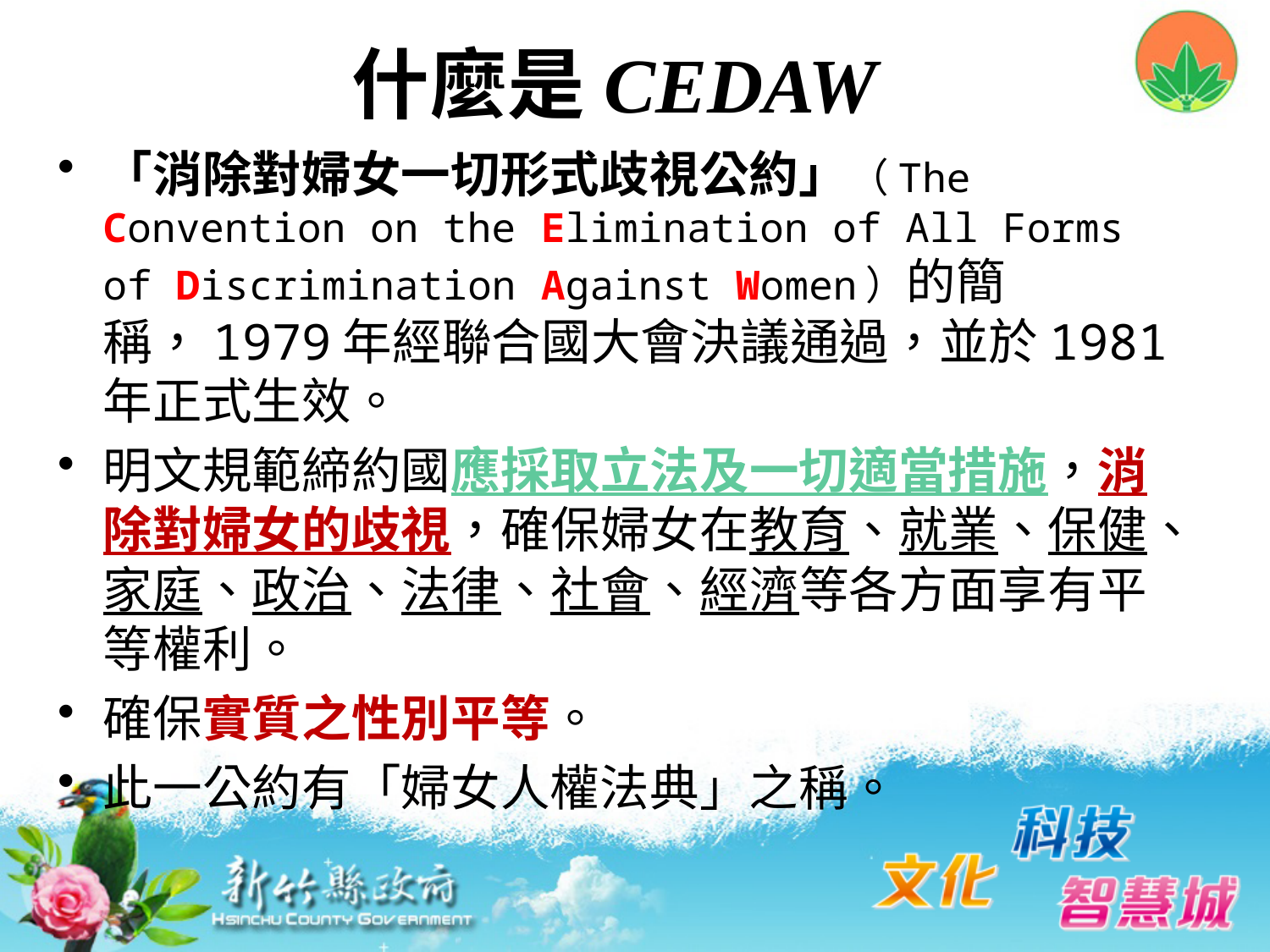

# 什麼是CEDAW
「消除對婦女一切形式歧視公約」（The Convention on the Elimination of All Forms of Discrimination Against Women）的簡稱，1979年經聯合國大會決議通過，並於1981年正式生效。
明文規範締約國應採取立法及一切適當措施，消除對婦女的歧視，確保婦女在教育、就業、保健、家庭、政治、法律、社會、經濟等各方面享有平等權利。
確保實質之性別平等。
此一公約有「婦女人權法典」之稱。